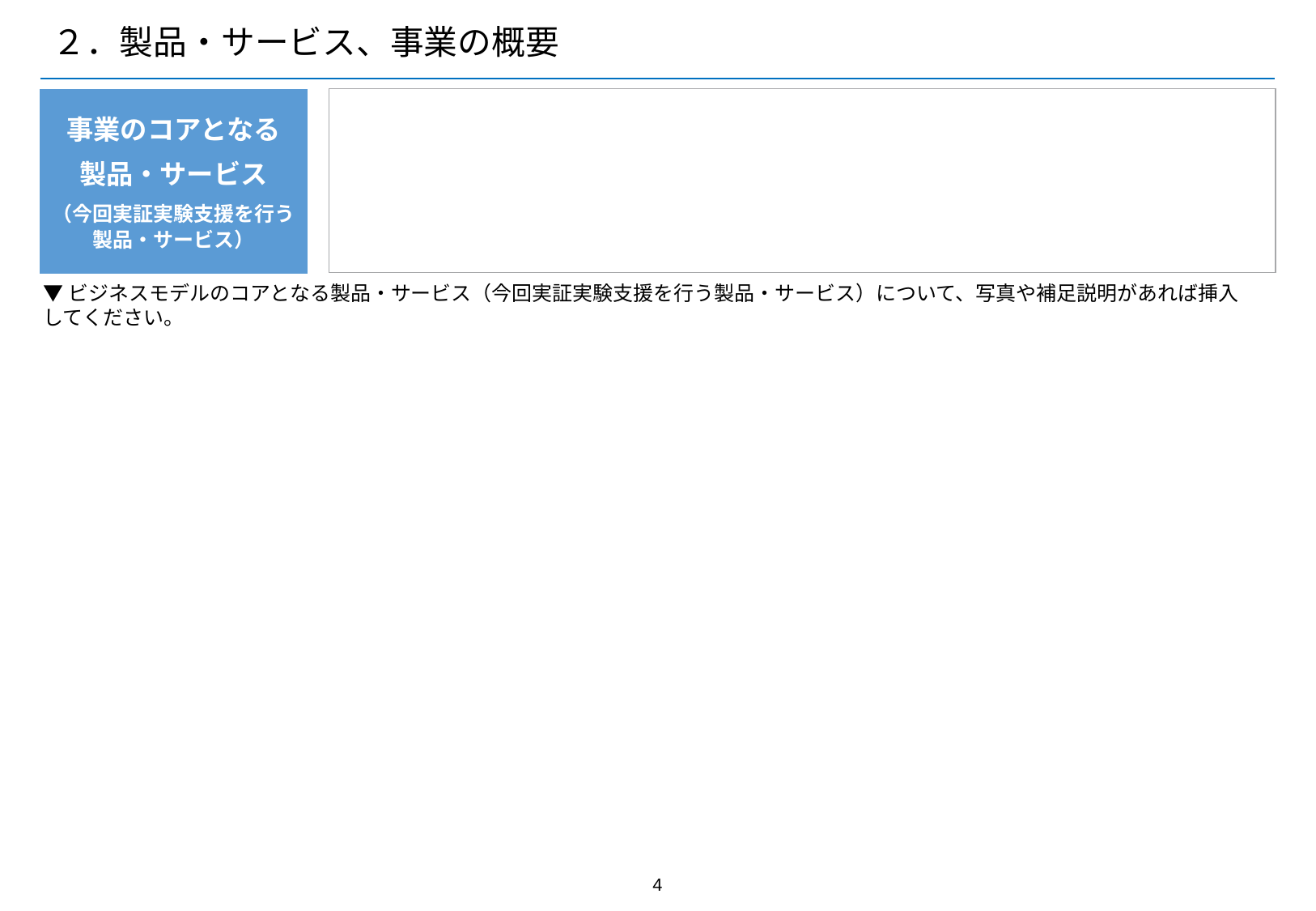

# ２．製品・サービス、事業の概要

事業のコアとなる
製品・サービス
（今回実証実験支援を行う製品・サービス）
▼ビジネスモデルのコアとなる製品・サービス（今回実証実験支援を行う製品・サービス）について、写真や補足説明があれば挿入してください。